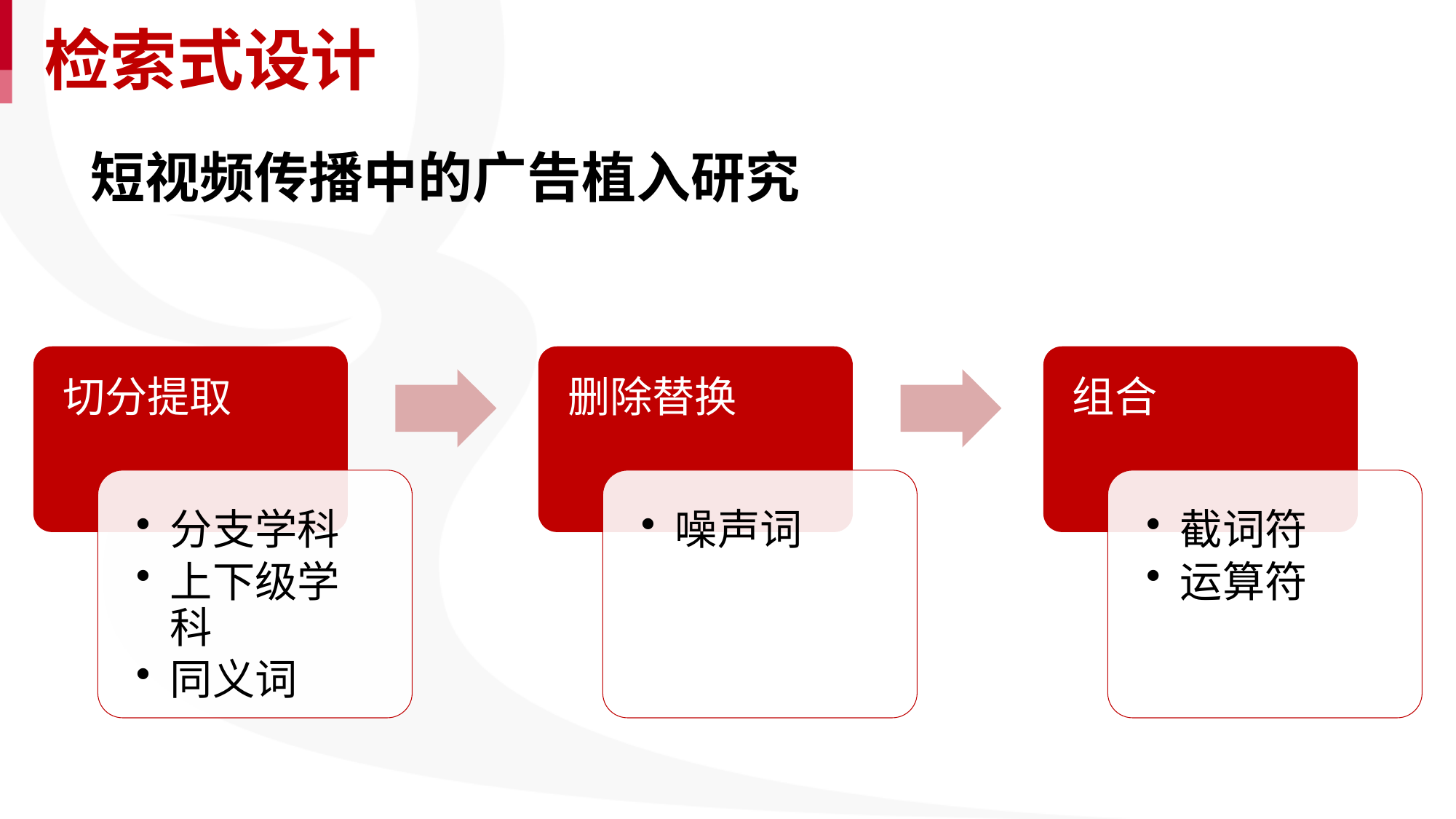

# 检索式设计
短视频传播中的广告植入研究
切分提取
分支学科
上下级学科
同义词

删除替换
噪声词

组合
截词符
运算符